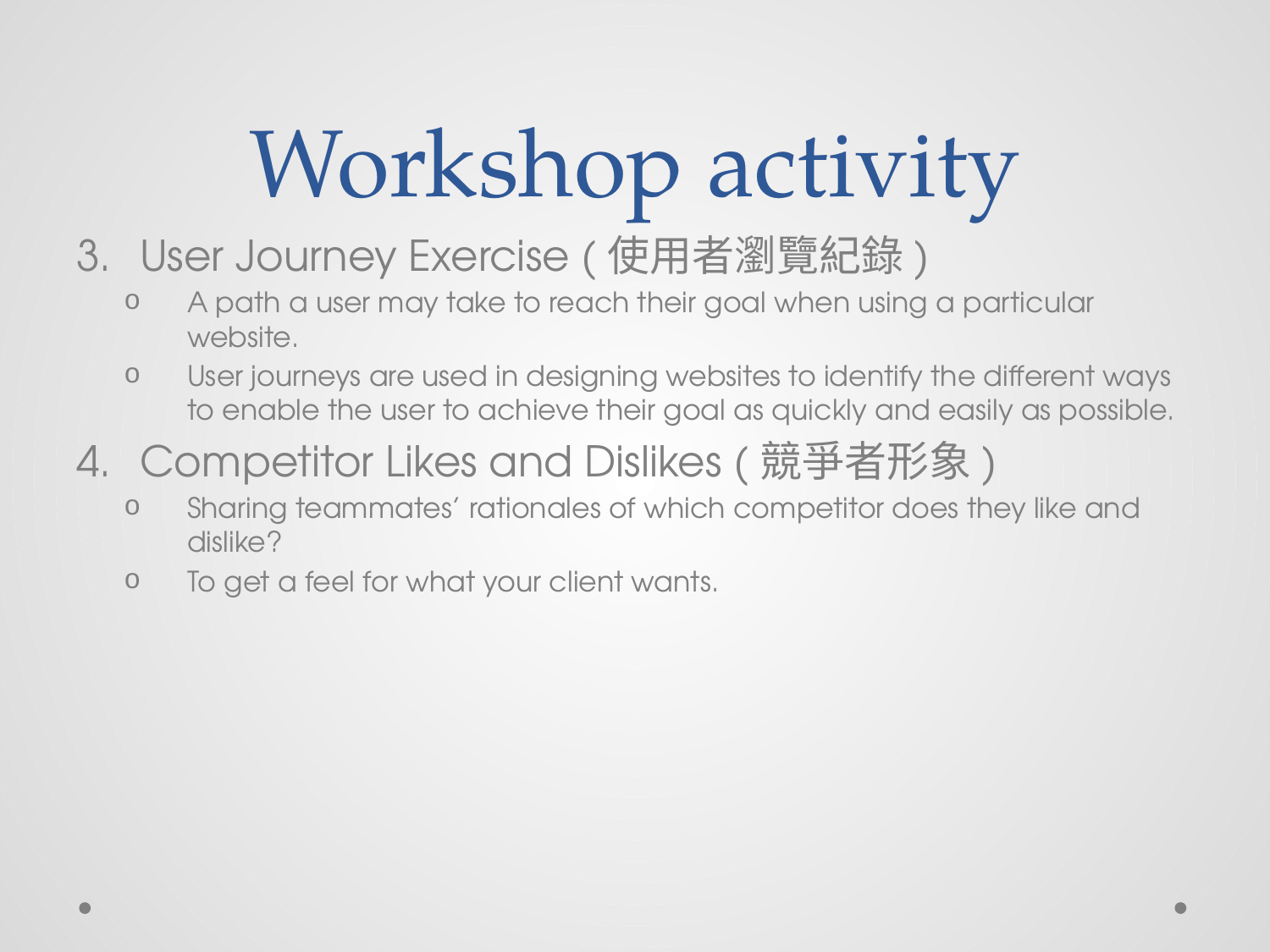

# Workshop activity
User Journey Exercise (使用者瀏覽紀錄)
A path a user may take to reach their goal when using a particular website.
User journeys are used in designing websites to identify the different ways to enable the user to achieve their goal as quickly and easily as possible.
Competitor Likes and Dislikes (競爭者形象)
Sharing teammates’ rationales of which competitor does they like and dislike?
To get a feel for what your client wants.